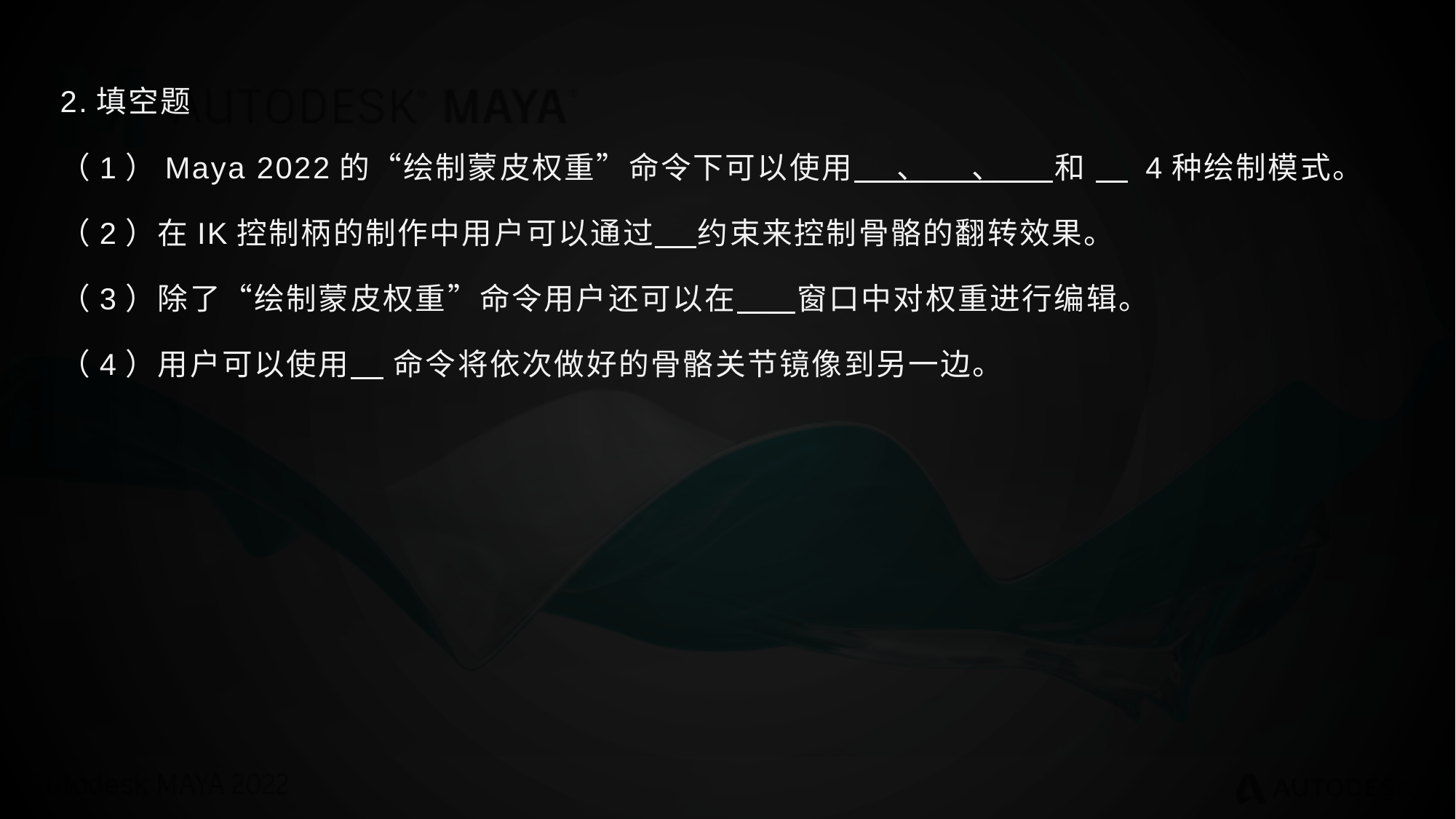

2.填空题
（1）Maya 2022的“绘制蒙皮权重”命令下可以使用     、     、      和      4种绘制模式。
（2）在IK控制柄的制作中用户可以通过     约束来控制骨骼的翻转效果。
（3）除了“绘制蒙皮权重”命令用户还可以在       窗口中对权重进行编辑。
（4）用户可以使用     命令将依次做好的骨骼关节镜像到另一边。